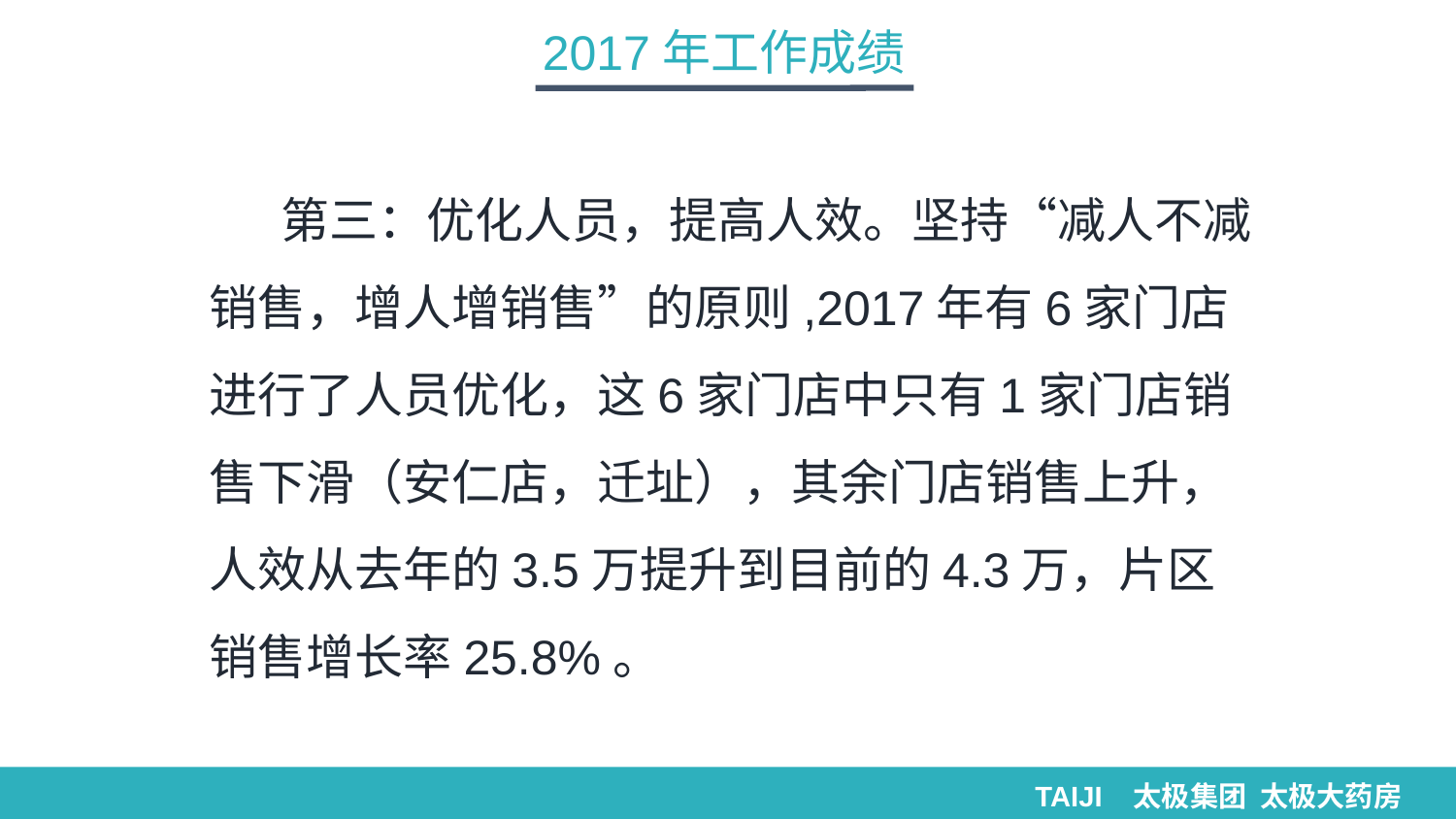

2017年工作成绩
第三：优化人员，提高人效。坚持“减人不减销售，增人增销售”的原则,2017年有6家门店进行了人员优化，这6家门店中只有1家门店销售下滑（安仁店，迁址），其余门店销售上升，人效从去年的3.5万提升到目前的4.3万，片区销售增长率25.8%。

TAIJI   太极集团  太极大药房